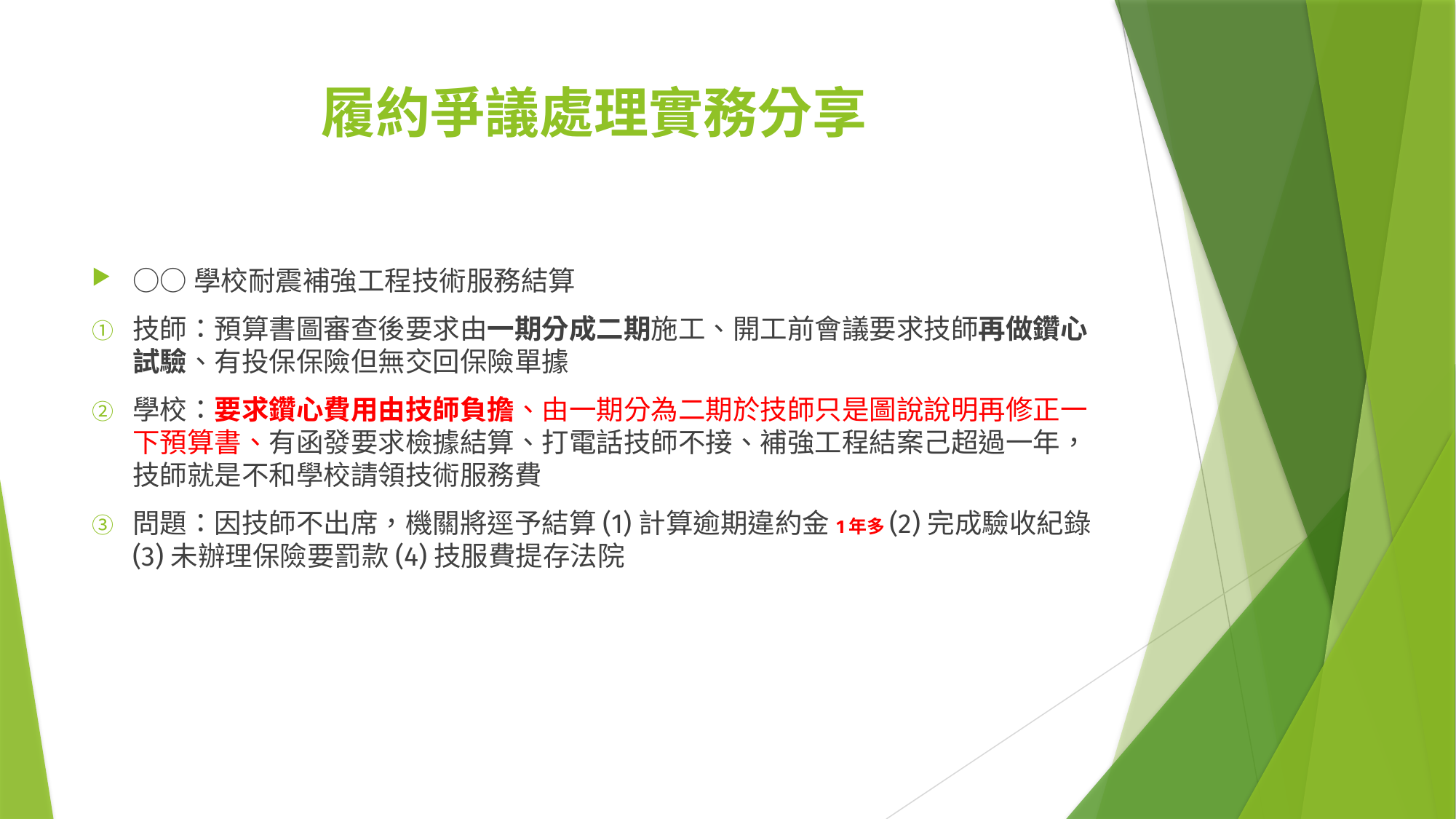

# 履約爭議處理實務分享
○○學校耐震補強工程技術服務結算
技師：預算書圖審查後要求由一期分成二期施工、開工前會議要求技師再做鑽心試驗、有投保保險但無交回保險單據
學校：要求鑽心費用由技師負擔、由一期分為二期於技師只是圖說說明再修正一下預算書、有函發要求檢據結算、打電話技師不接、補強工程結案己超過一年，技師就是不和學校請領技術服務費
問題：因技師不出席，機關將逕予結算(1)計算逾期違約金1年多(2)完成驗收紀錄(3)未辦理保險要罰款(4)技服費提存法院